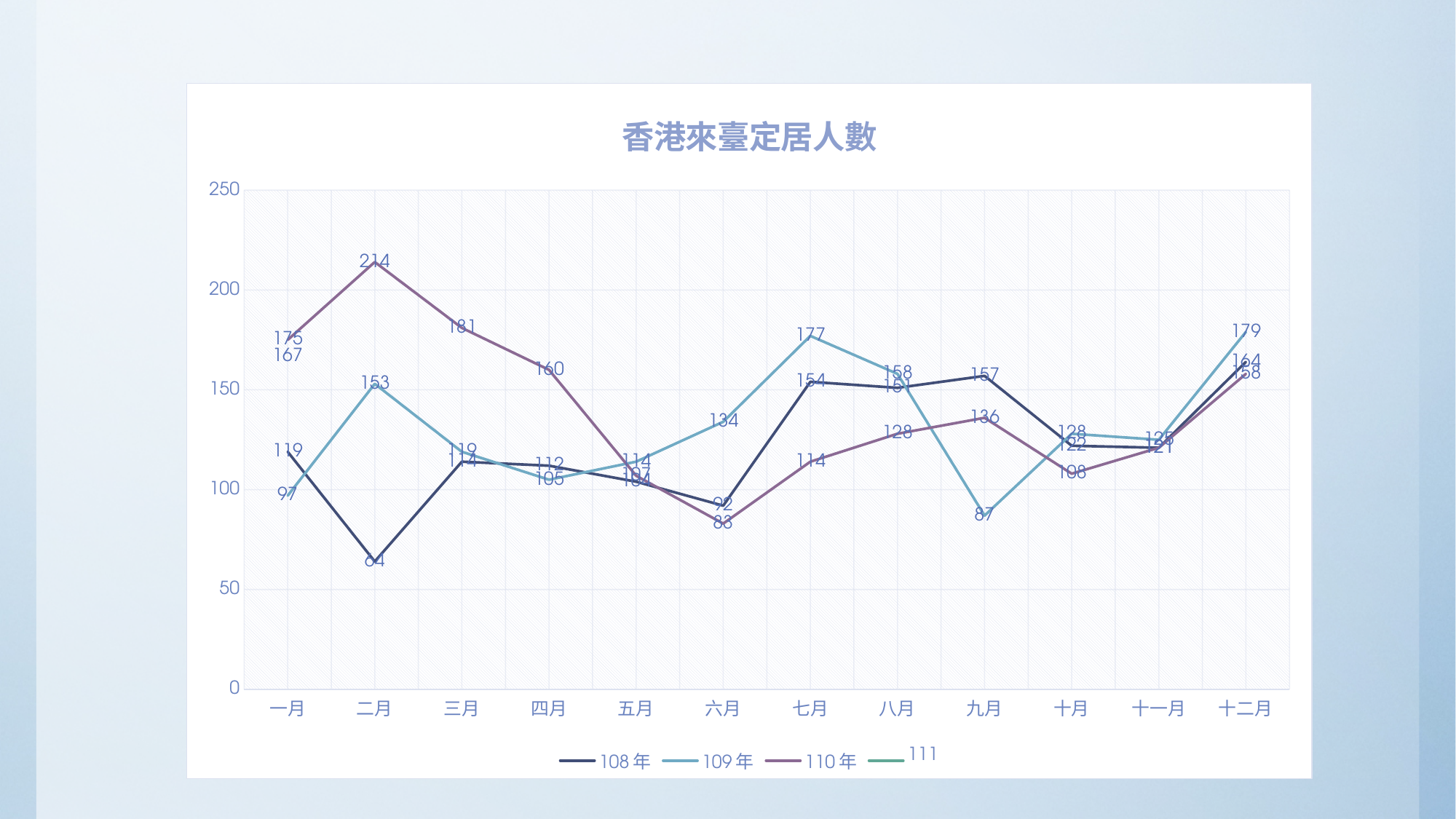

### Chart: 香港來臺定居人數

| Category | 108年 | 109年 | 110年 | 111 |
|---|---|---|---|---|
| 一月 | 119.0 | 97.0 | 175.0 | 167.0 |
| 二月 | 64.0 | 153.0 | 214.0 | None |
| 三月 | 114.0 | 119.0 | 181.0 | None |
| 四月 | 112.0 | 105.0 | 160.0 | None |
| 五月 | 104.0 | 114.0 | 107.0 | None |
| 六月 | 92.0 | 134.0 | 83.0 | None |
| 七月 | 154.0 | 177.0 | 114.0 | None |
| 八月 | 151.0 | 158.0 | 128.0 | None |
| 九月 | 157.0 | 87.0 | 136.0 | None |
| 十月 | 122.0 | 128.0 | 108.0 | None |
| 十一月 | 121.0 | 125.0 | 121.0 | None |
| 十二月 | 164.0 | 179.0 | 158.0 | None |